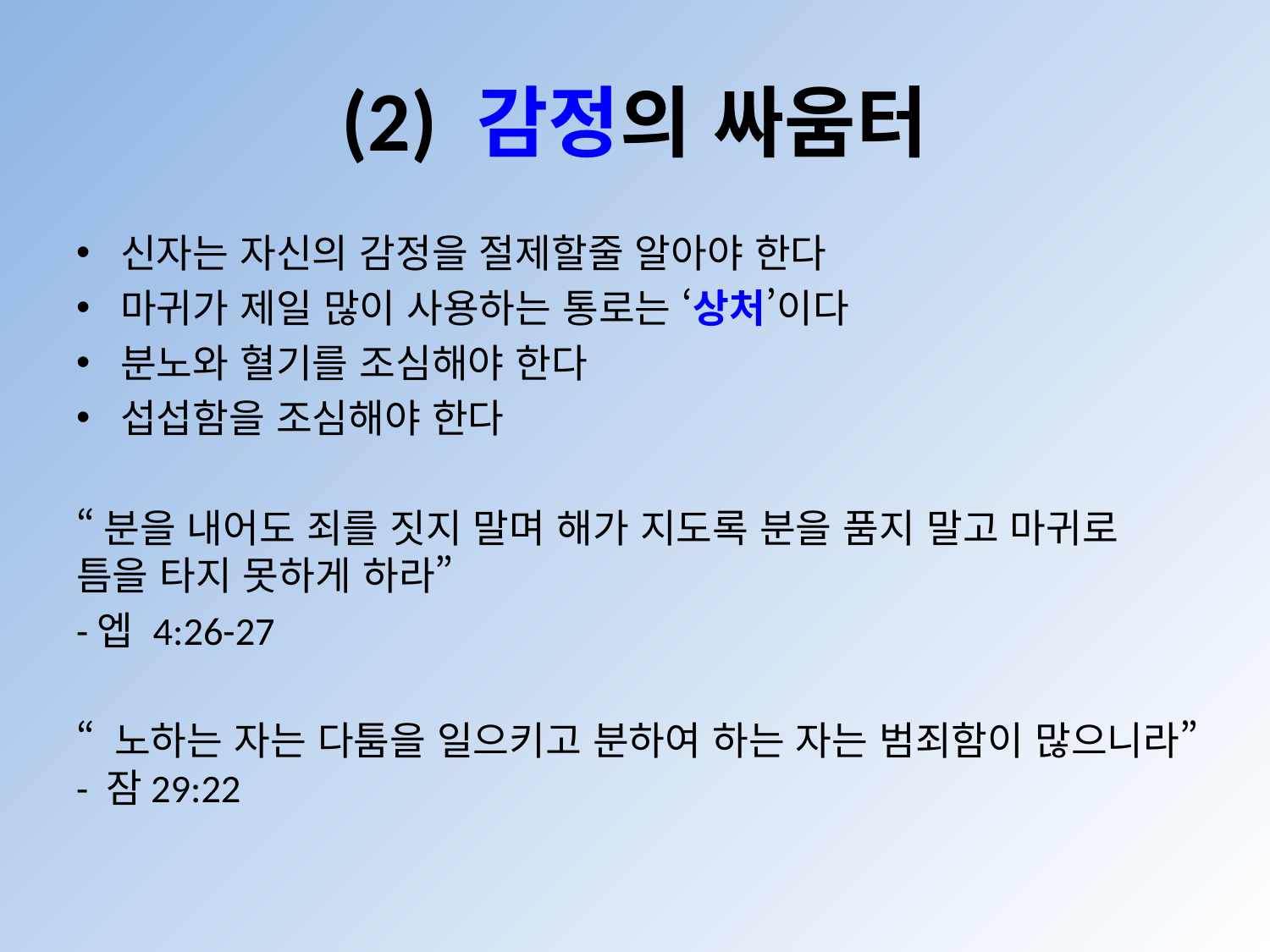

# (2) 감정의 싸움터
신자는 자신의 감정을 절제할줄 알아야 한다
마귀가 제일 많이 사용하는 통로는 ‘상처’이다
분노와 혈기를 조심해야 한다
섭섭함을 조심해야 한다

“분을 내어도 죄를 짓지 말며 해가 지도록 분을 품지 말고 마귀로
틈을 타지 못하게 하라”
-엡 4:26-27

“ 노하는 자는 다툼을 일으키고 분하여 하는 자는 범죄함이 많으니라”
- 잠29:22